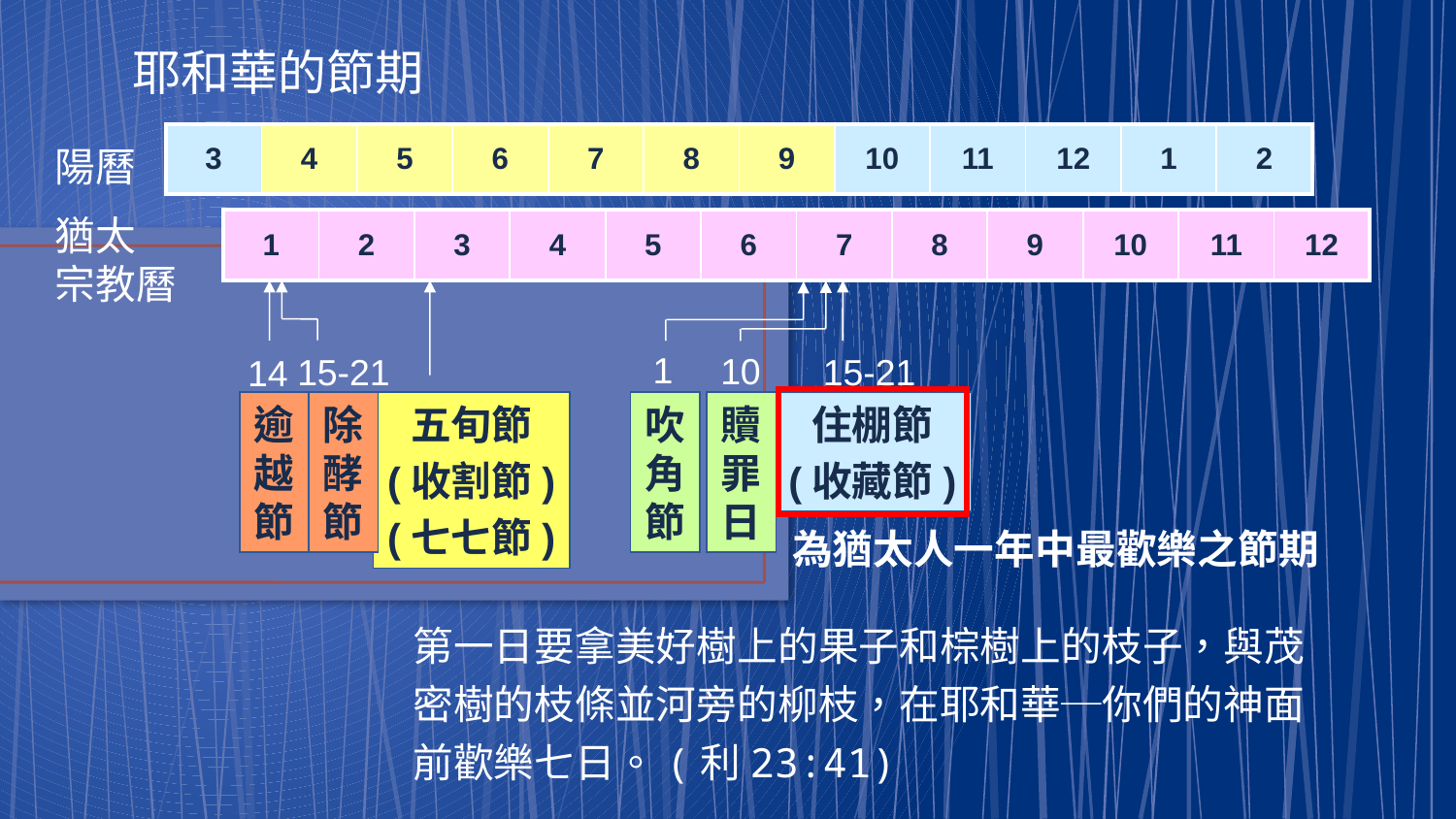

耶和華的節期
| 3 | 4 | 5 | 6 | 7 | 8 | 9 | 10 | 11 | 12 | 1 | 2 |
| --- | --- | --- | --- | --- | --- | --- | --- | --- | --- | --- | --- |
陽曆
猶太
宗教曆
| 1 | 2 | 3 | 4 | 5 | 6 | 7 | 8 | 9 | 10 | 11 | 12 |
| --- | --- | --- | --- | --- | --- | --- | --- | --- | --- | --- | --- |

1
10
15-21
15-21
14

五旬節
(收割節)
(七七節)
逾
越
節
除
酵
節
吹
角
節
贖
罪
日
住棚節
(收藏節)
為猶太人一年中最歡樂之節期
第一日要拿美好樹上的果子和棕樹上的枝子，與茂密樹的枝條並河旁的柳枝，在耶和華─你們的神面前歡樂七日。(利23:41)